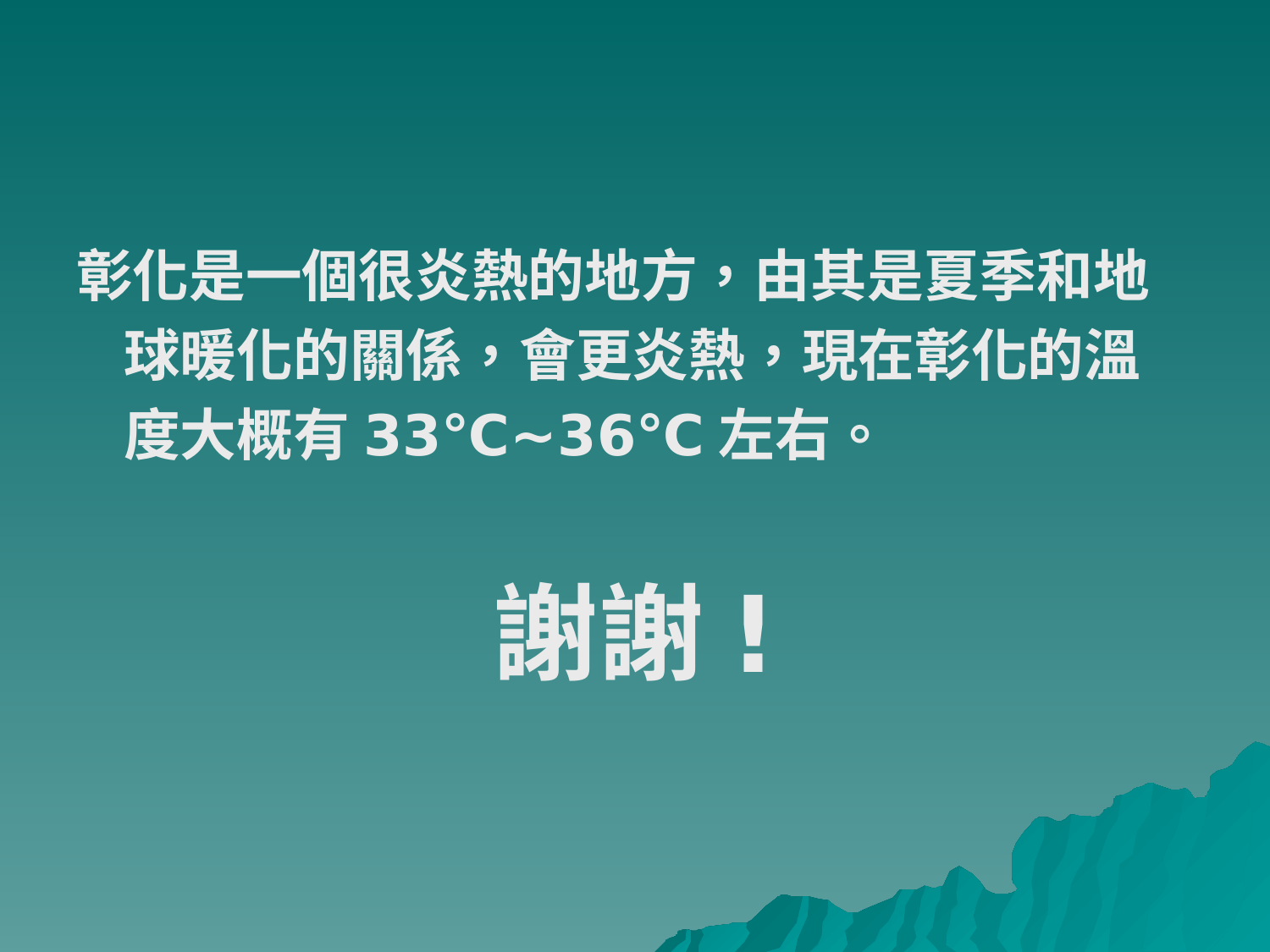

#
彰化是一個很炎熱的地方，由其是夏季和地球暖化的關係，會更炎熱，現在彰化的溫度大概有33℃~36℃左右。

謝謝!